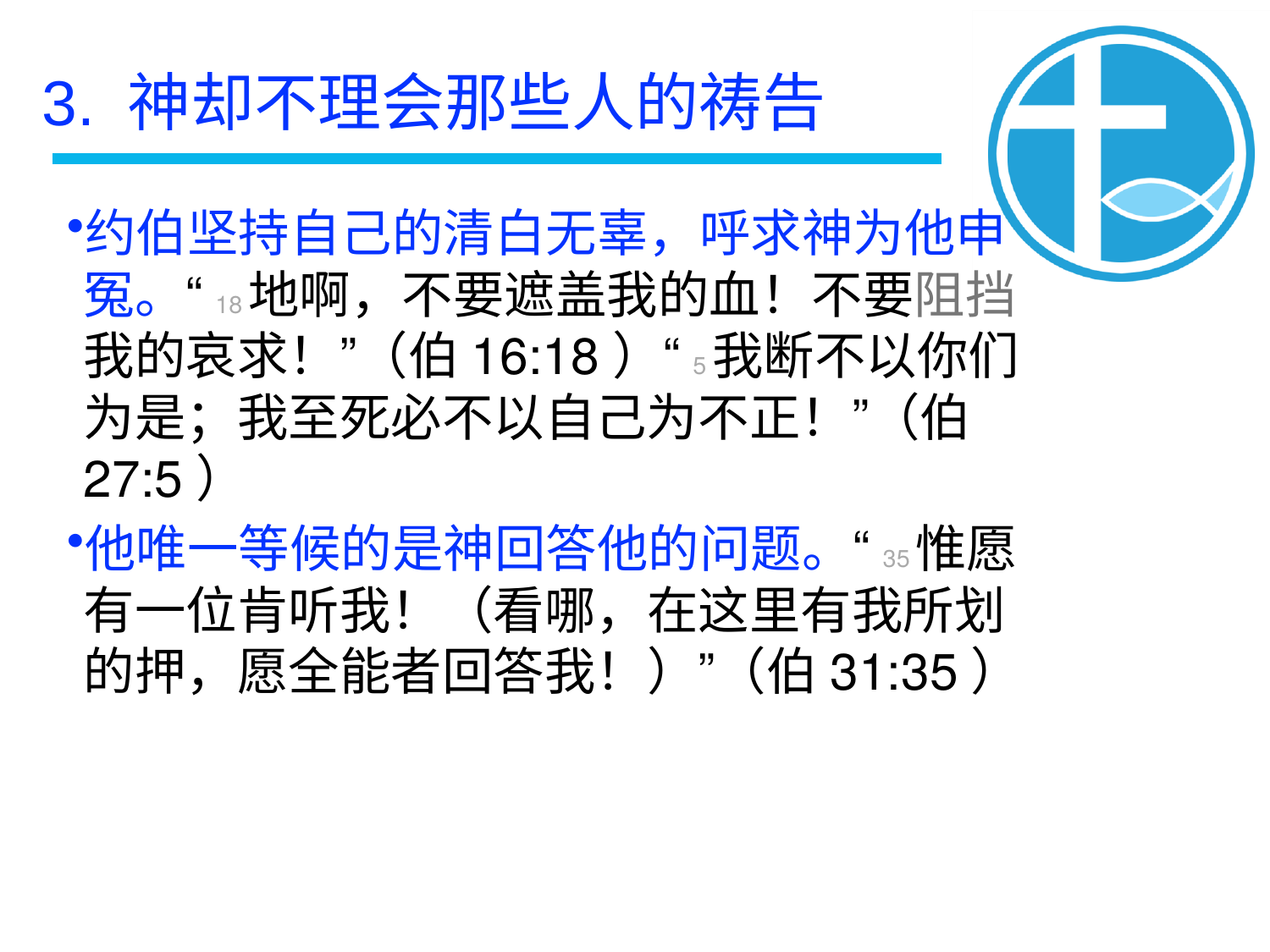

3. 神却不理会那些人的祷告
约伯坚持自己的清白无辜，呼求神为他申冤。“18地啊，不要遮盖我的血！不要阻挡我的哀求！”（伯16:18）“5我断不以你们为是；我至死必不以自己为不正！”（伯27:5）
他唯一等候的是神回答他的问题。“35惟愿有一位肯听我！（看哪，在这里有我所划的押，愿全能者回答我！）”（伯31:35）